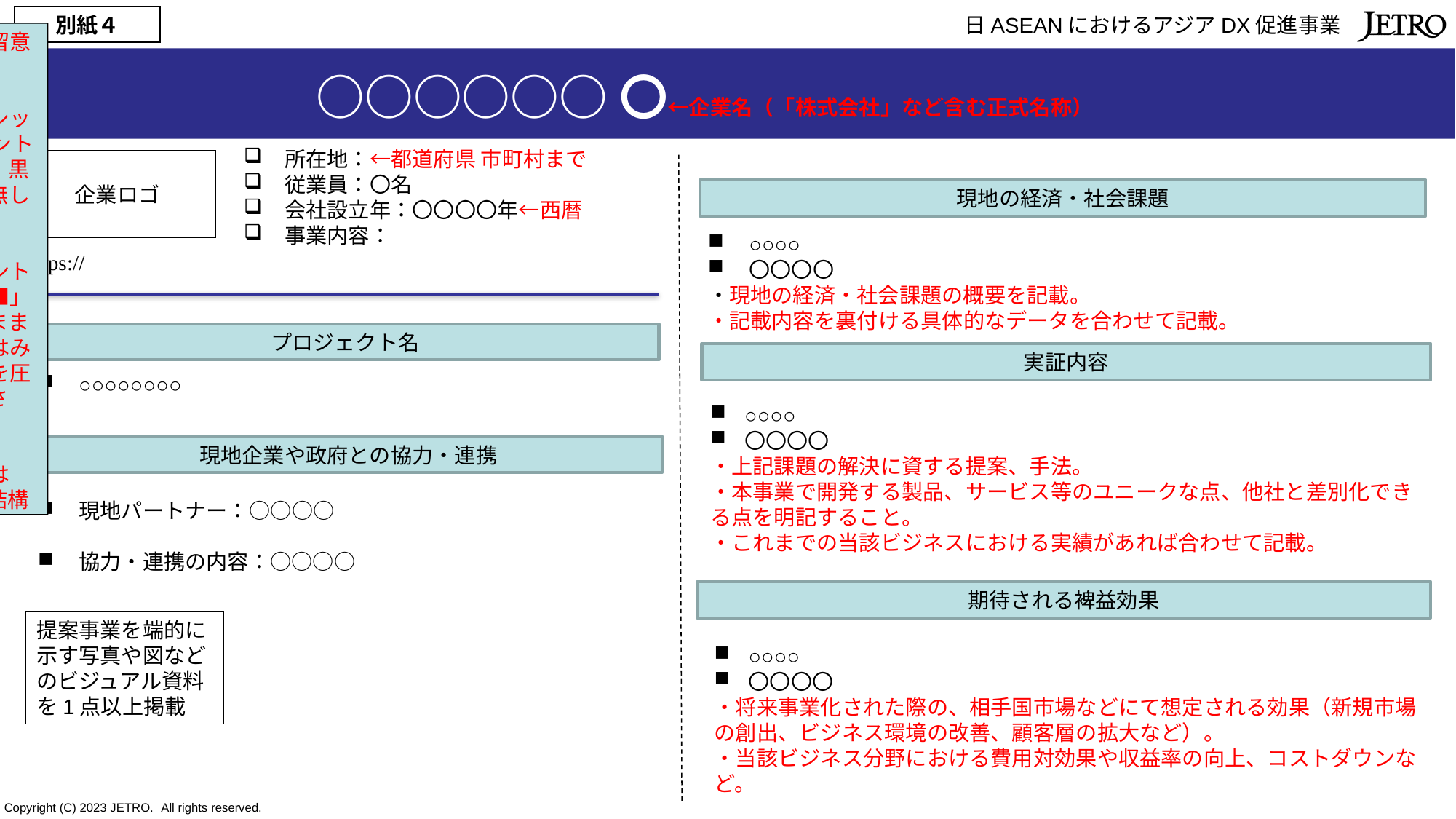

別紙４
日ASEANにおけるアジアDX促進事業
赤字はご記入時の留意点です。

【日本語】・游ゴシックMedium14ポイント
・「である調」で、黒字で、太線・下線無しでご記入ください。

小見出し名・フォント大きさ、文頭の「■」は変更せず、このままご利用ください。はみ出る場合は、文章を圧縮して収めてください。

事業実施国の国旗は貼って頂かなくて結構です。
# ○○○○○○〇←企業名（「株式会社」など含む正式名称）
所在地：←都道府県 市町村まで
従業員：〇名
会社設立年：〇〇〇〇年←西暦
事業内容：

企業ロゴ

現地の経済・社会課題
○○○○
〇〇〇〇
・現地の経済・社会課題の概要を記載。
・記載内容を裏付ける具体的なデータを合わせて記載。
https://

プロジェクト名
実証内容
○○○○○○○○
○○○○
〇〇〇〇
・上記課題の解決に資する提案、手法。
・本事業で開発する製品、サービス等のユニークな点、他社と差別化できる点を明記すること。
・これまでの当該ビジネスにおける実績があれば合わせて記載。
現地企業や政府との協力・連携
現地パートナー：○○○○

協力・連携の内容：○○○○
期待される裨益効果
提案事業を端的に示す写真や図などのビジュアル資料を1点以上掲載
○○○○
〇〇〇〇
・将来事業化された際の、相手国市場などにて想定される効果（新規市場の創出、ビジネス環境の改善、顧客層の拡大など）。
・当該ビジネス分野における費用対効果や収益率の向上、コストダウンなど。